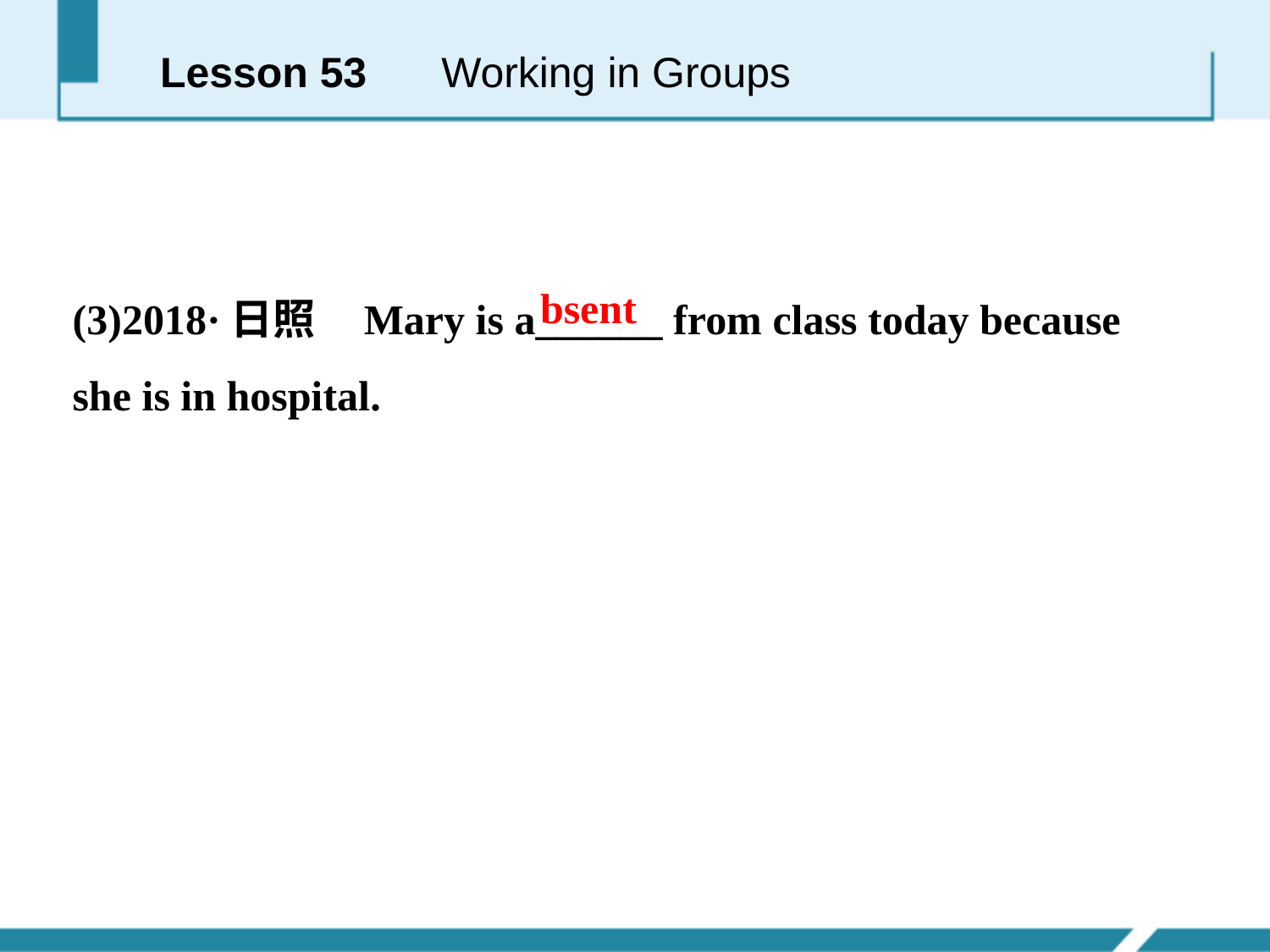

Lesson 53 　Working in Groups
(3)2018·日照    Mary is a______ from class today because she is in hospital.
bsent